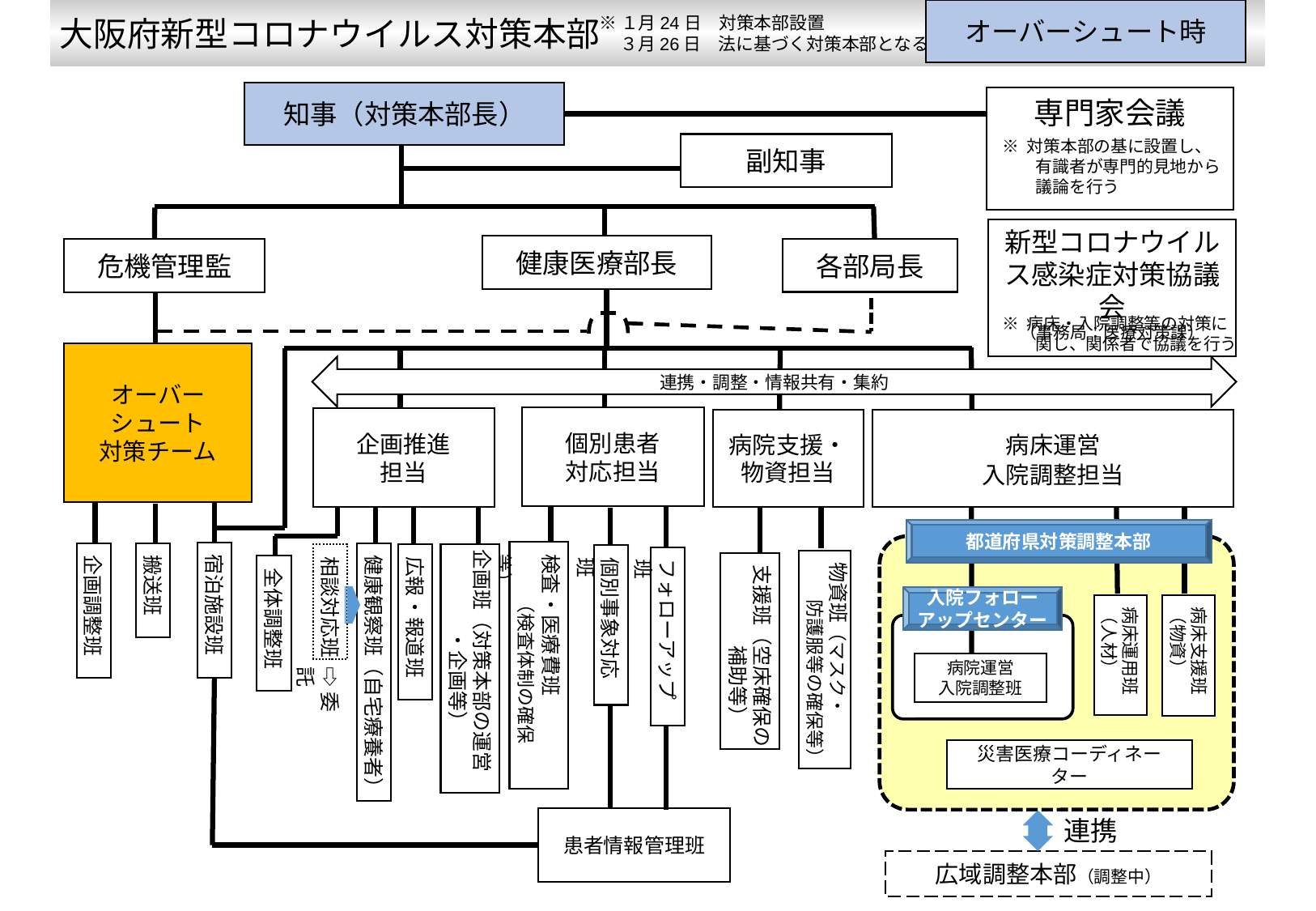

大阪府新型コロナウイルス対策本部
オーバーシュート時
※１月24日　対策本部設置
　 ３月26日　法に基づく対策本部となる
知事（対策本部長）
専門家会議
※ 対策本部の基に設置し、
　　有識者が専門的見地から
　　議論を行う
副知事
新型コロナウイルス感染症対策協議会
（事務局：医療対策課）
健康医療部長
各部局長
危機管理監

※ 病床・入院調整等の対策に
　　関し、関係者で協議を行う

オーバーシュート
対策チーム
連携・調整・情報共有・集約
個別患者
対応担当
企画推進
担当
病院支援・
物資担当
病床運営
入院調整担当
都道府県対策調整本部

検査・医療費班
　　（検査体制の確保等）
宿泊施設班
搬送班
企画調整班
健康観察班（自宅療養者）
相談対応班
広報・報道班
企画班（対策本部の運営
　　　　・企画等）
個別事象対応班
フォローアップ班
物資班（マスク・
　　防護服等の確保等）
支援班（空床確保の
　　　　補助等）
全体調整班

入院フォロー
アップセンター
病床支援班
（物資）
病床運用班
（人材）

病院運営
入院調整班
⇨委託
災害医療コーディネーター
患者情報管理班
連携

広域調整本部（調整中）